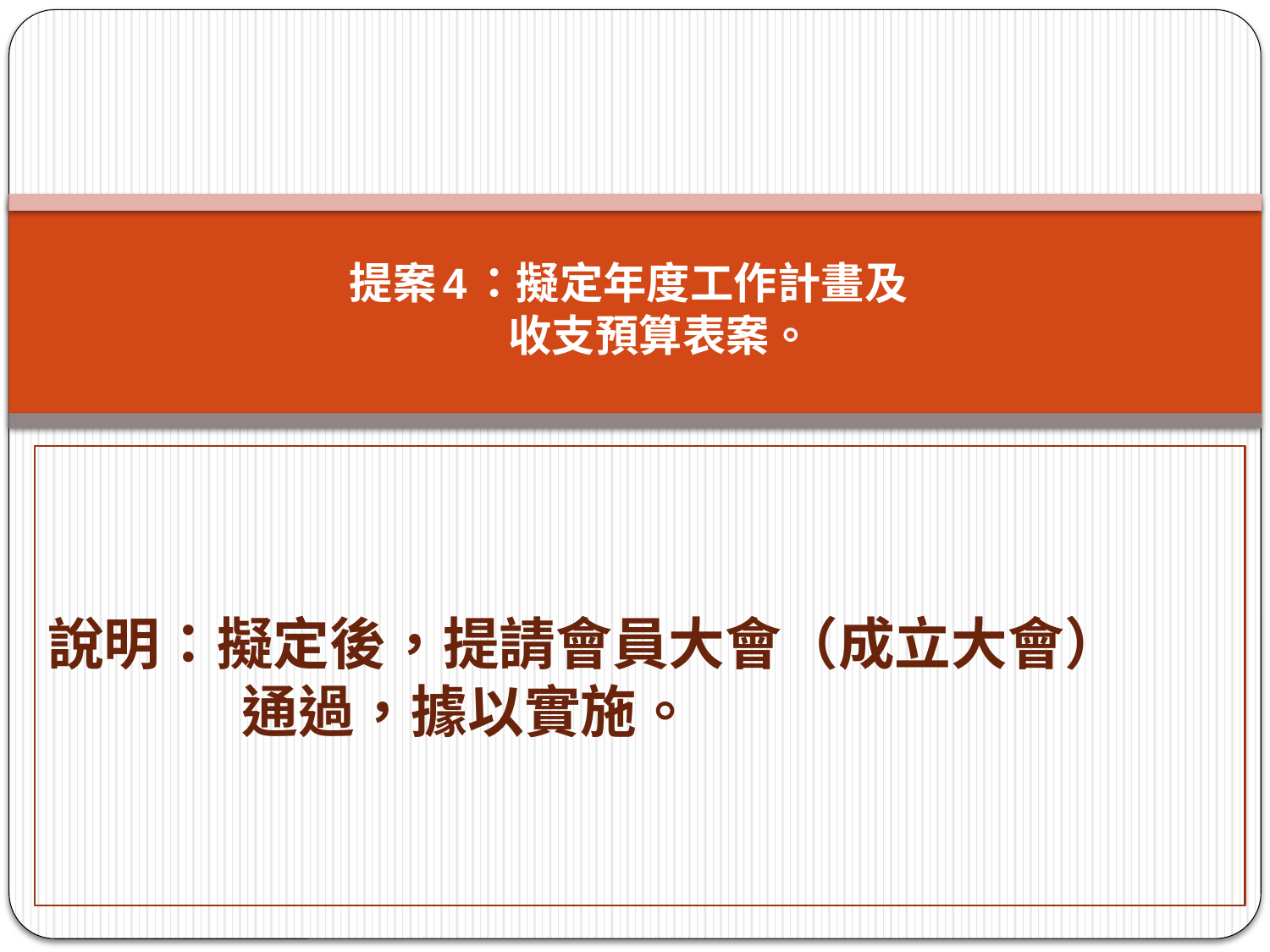

# 提案4：擬定年度工作計畫及 收支預算表案。
說明：擬定後，提請會員大會（成立大會）
              通過，據以實施。